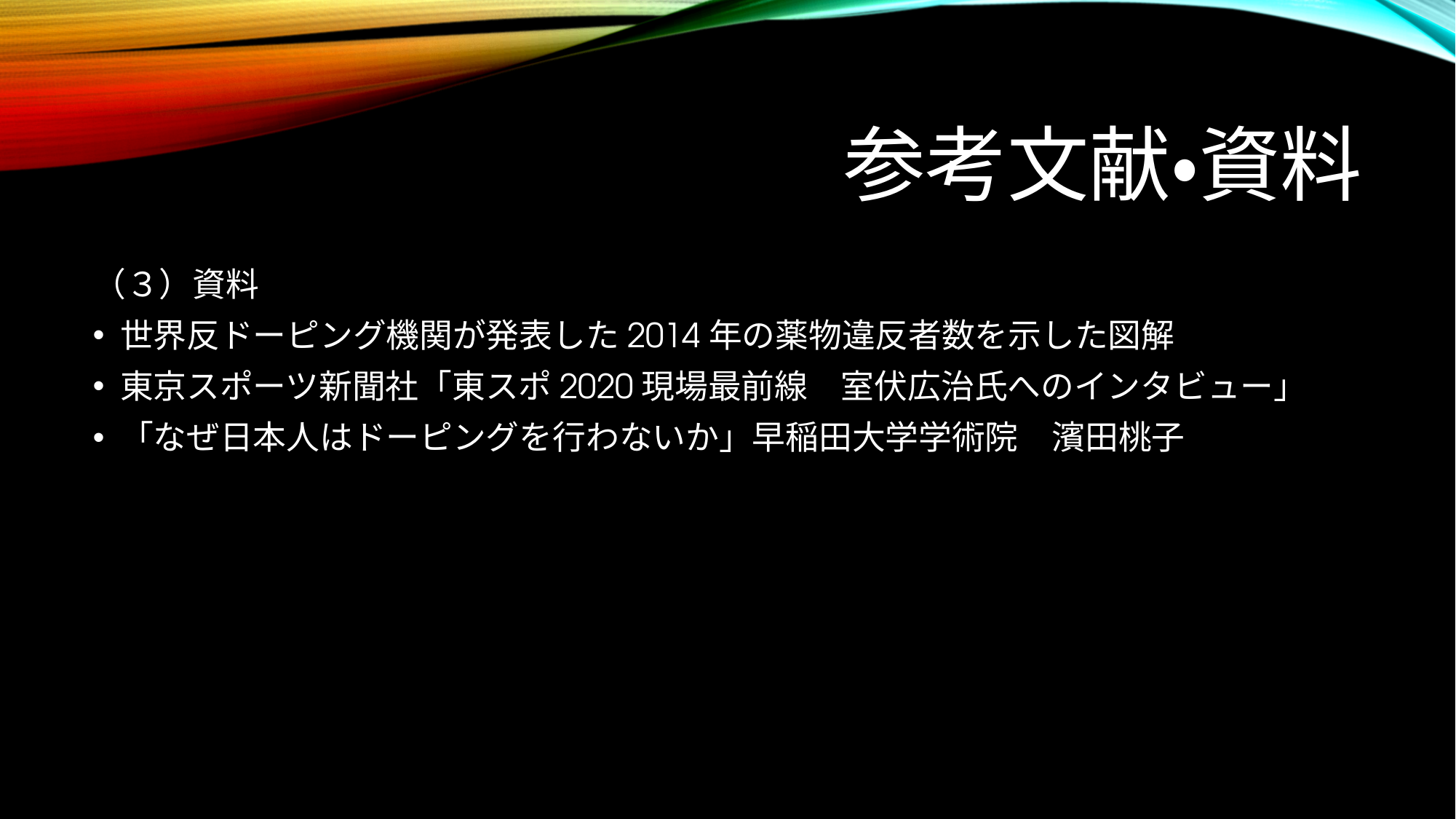

# 参考文献・資料
（３）資料
世界反ドーピング機関が発表した2014年の薬物違反者数を示した図解
東京スポーツ新聞社「東スポ2020現場最前線　室伏広治氏へのインタビュー」
「なぜ日本人はドーピングを行わないか」早稲田大学学術院　濱田桃子